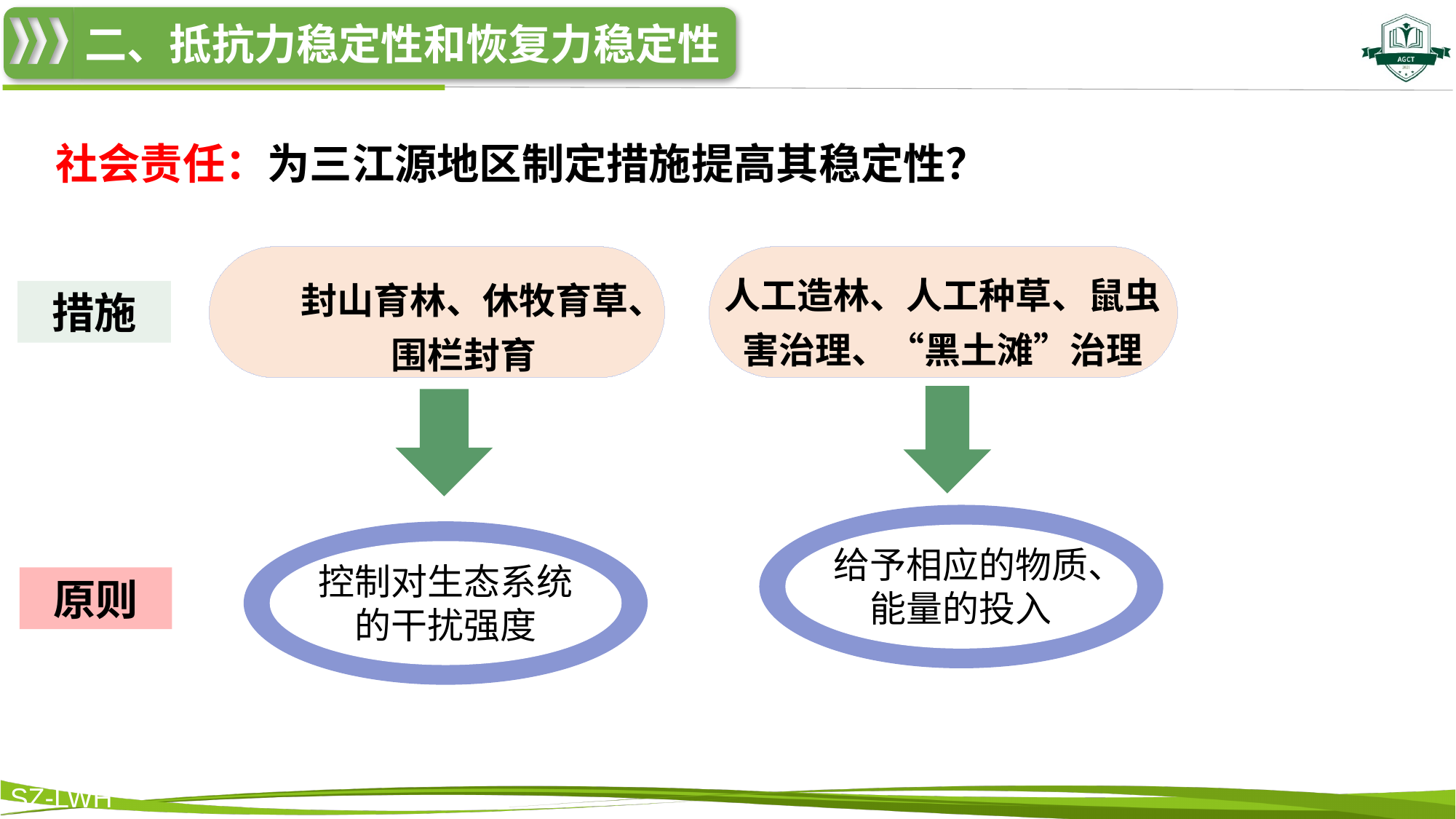

社会责任：为三江源地区制定措施提高其稳定性？

人工造林、人工种草、鼠虫害治理、“黑土滩”治理
封山育林、休牧育草、围栏封育
措施

给予相应的物质、能量的投入
控制对生态系统的干扰强度
原则